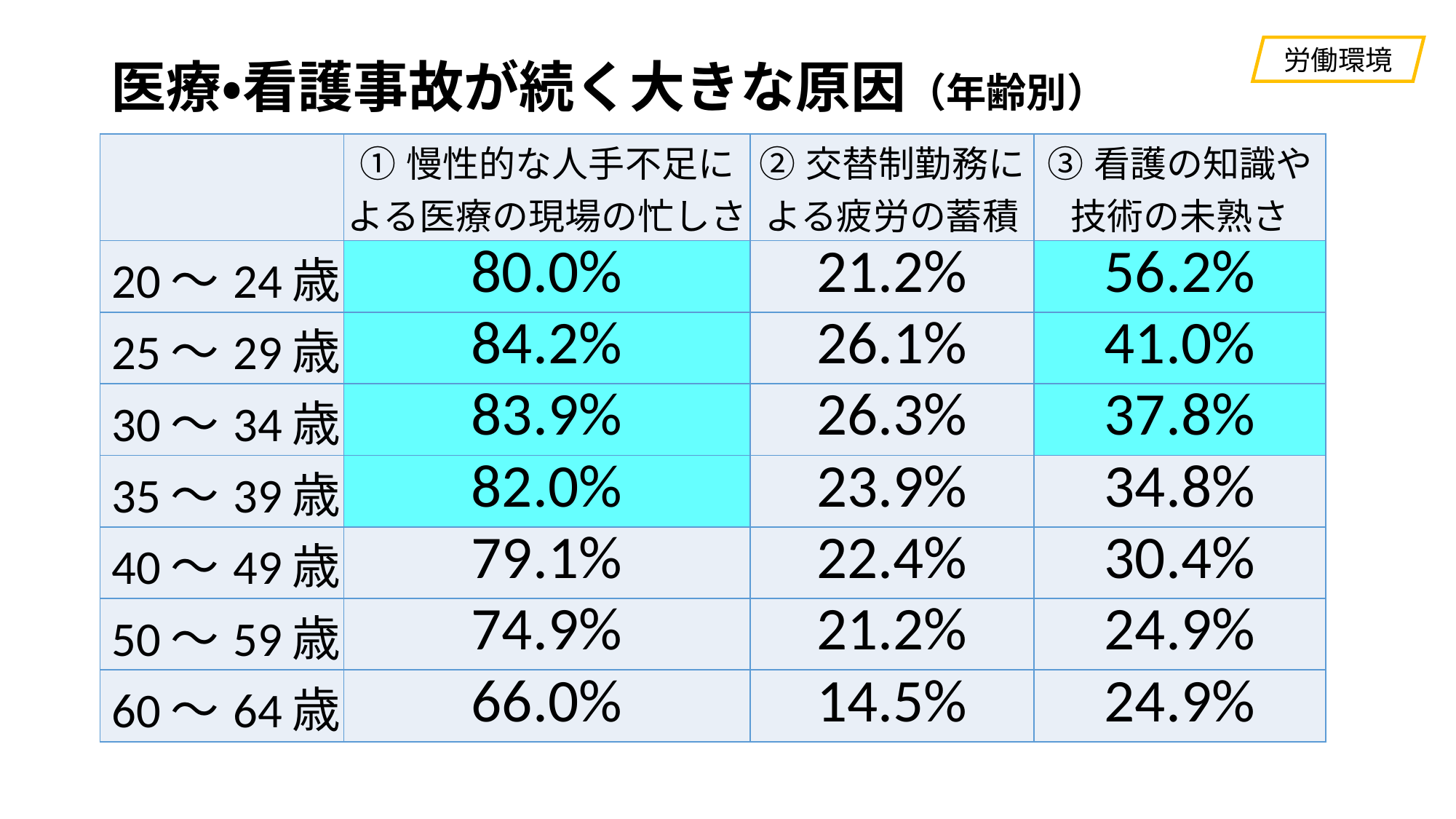

労働環境
# 医療・看護事故が続く大きな原因（年齢別）
|  | ①慢性的な人手不足に よる医療の現場の忙しさ | ②交替制勤務に よる疲労の蓄積 | ③看護の知識や 技術の未熟さ |
| --- | --- | --- | --- |
| 20～24歳 | 80.0% | 21.2% | 56.2% |
| 25～29歳 | 84.2% | 26.1% | 41.0% |
| 30～34歳 | 83.9% | 26.3% | 37.8% |
| 35～39歳 | 82.0% | 23.9% | 34.8% |
| 40～49歳 | 79.1% | 22.4% | 30.4% |
| 50～59歳 | 74.9% | 21.2% | 24.9% |
| 60～64歳 | 66.0% | 14.5% | 24.9% |